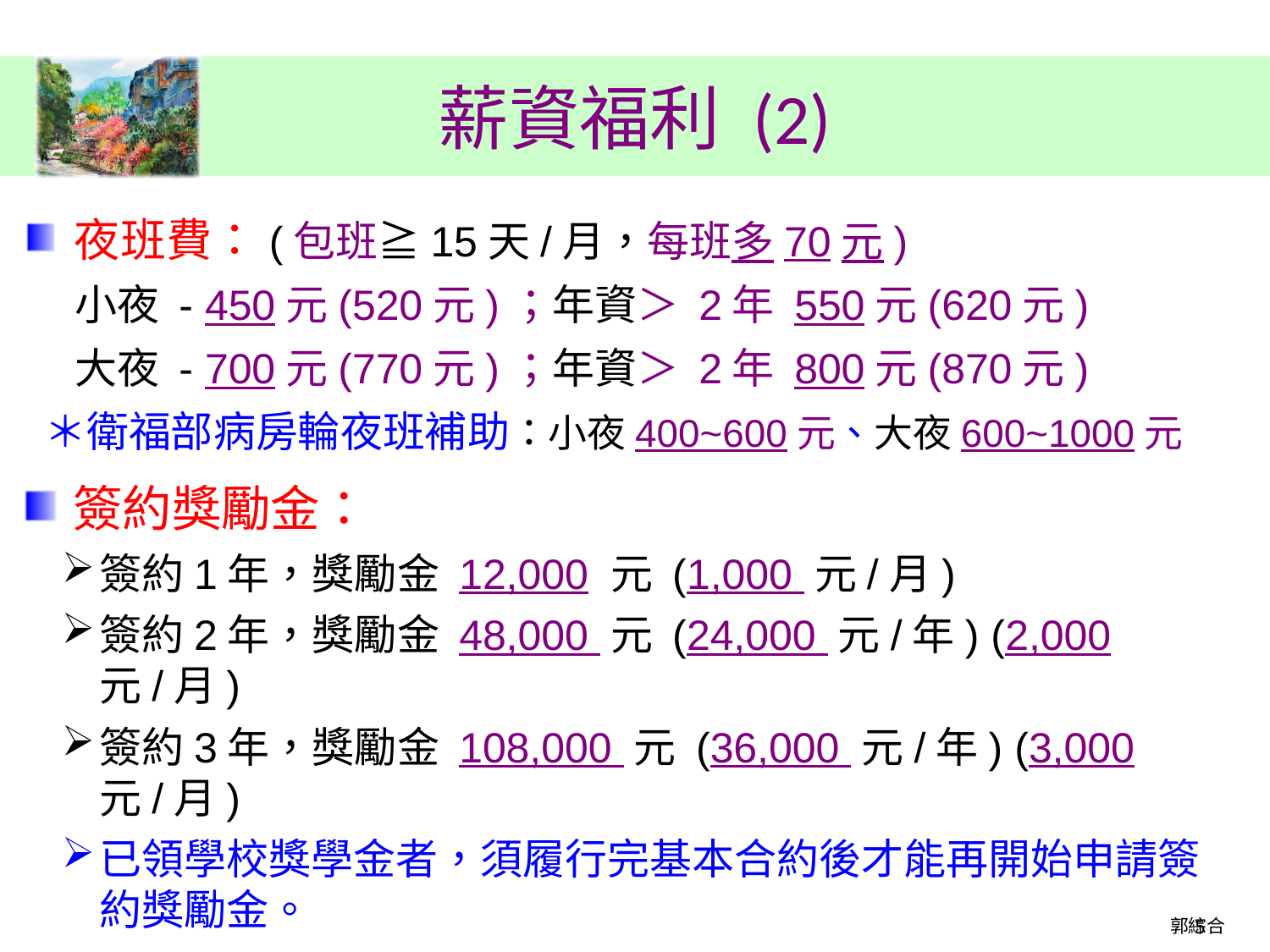

# 薪資福利 (2)
夜班費：(包班≧15天/月，每班多70元)
小夜 - 450元(520元)；年資＞ 2年 550元(620元)
大夜 - 700元(770元)；年資＞ 2年 800元(870元)
 ＊衛福部病房輪夜班補助：小夜400~600元、大夜600~1000元
簽約獎勵金：
簽約1年，獎勵金 12,000 元 (1,000 元/月)
簽約2年，獎勵金 48,000 元 (24,000 元/年) (2,000 元/月)
簽約3年，獎勵金 108,000 元 (36,000 元/年) (3,000 元/月)
已領學校獎學金者，須履行完基本合約後才能再開始申請簽約獎勵金。